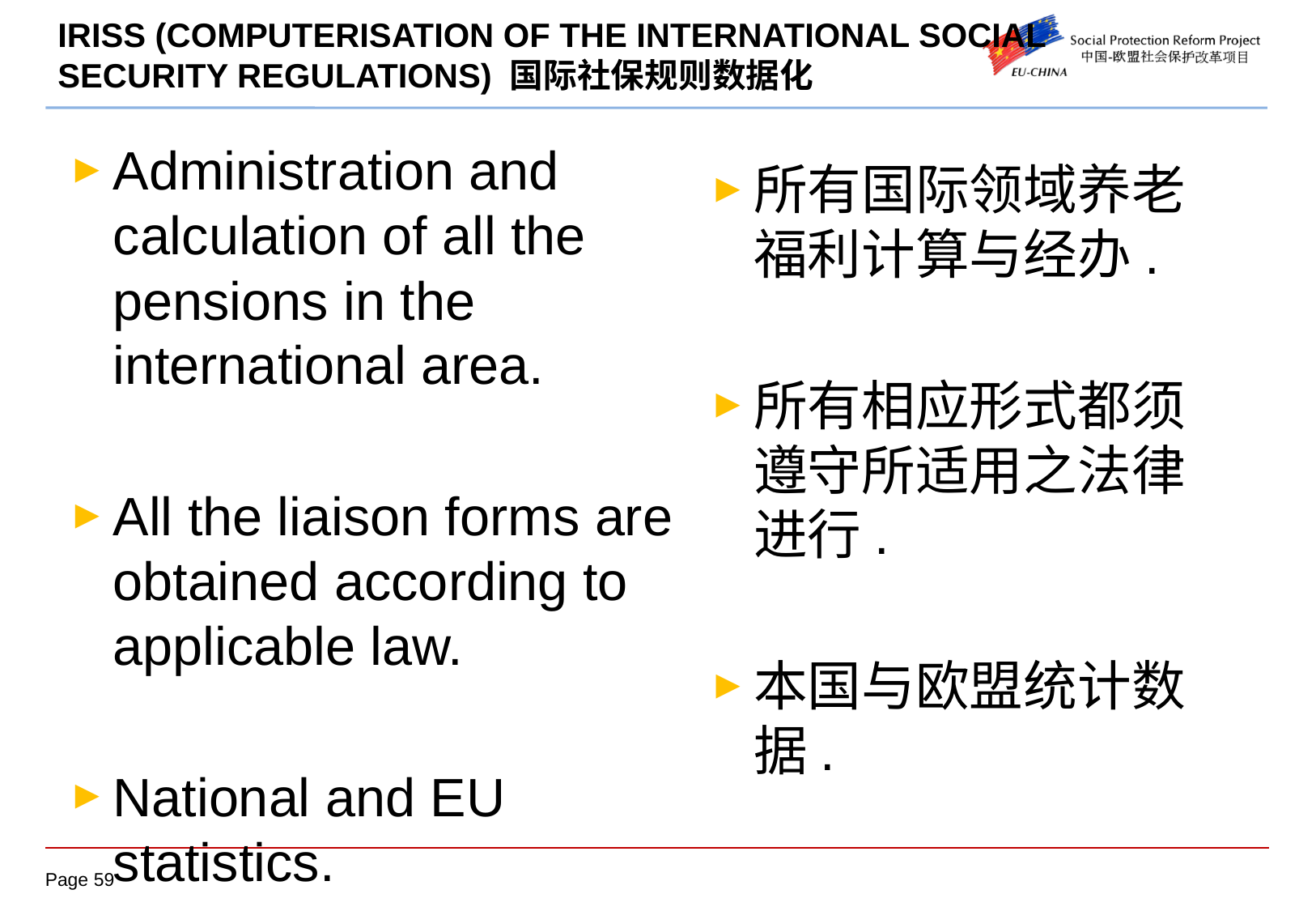

# IRISS (COMPUTERISATION OF THE INTERNATIONAL SOCIAL SECURITY REGULATIONS) 国际社保规则数据化
Administration and calculation of all the pensions in the international area.

All the liaison forms are obtained according to applicable law.

National and EU statistics.

所有国际领域养老福利计算与经办.

所有相应形式都须遵守所适用之法律进行.

本国与欧盟统计数据.